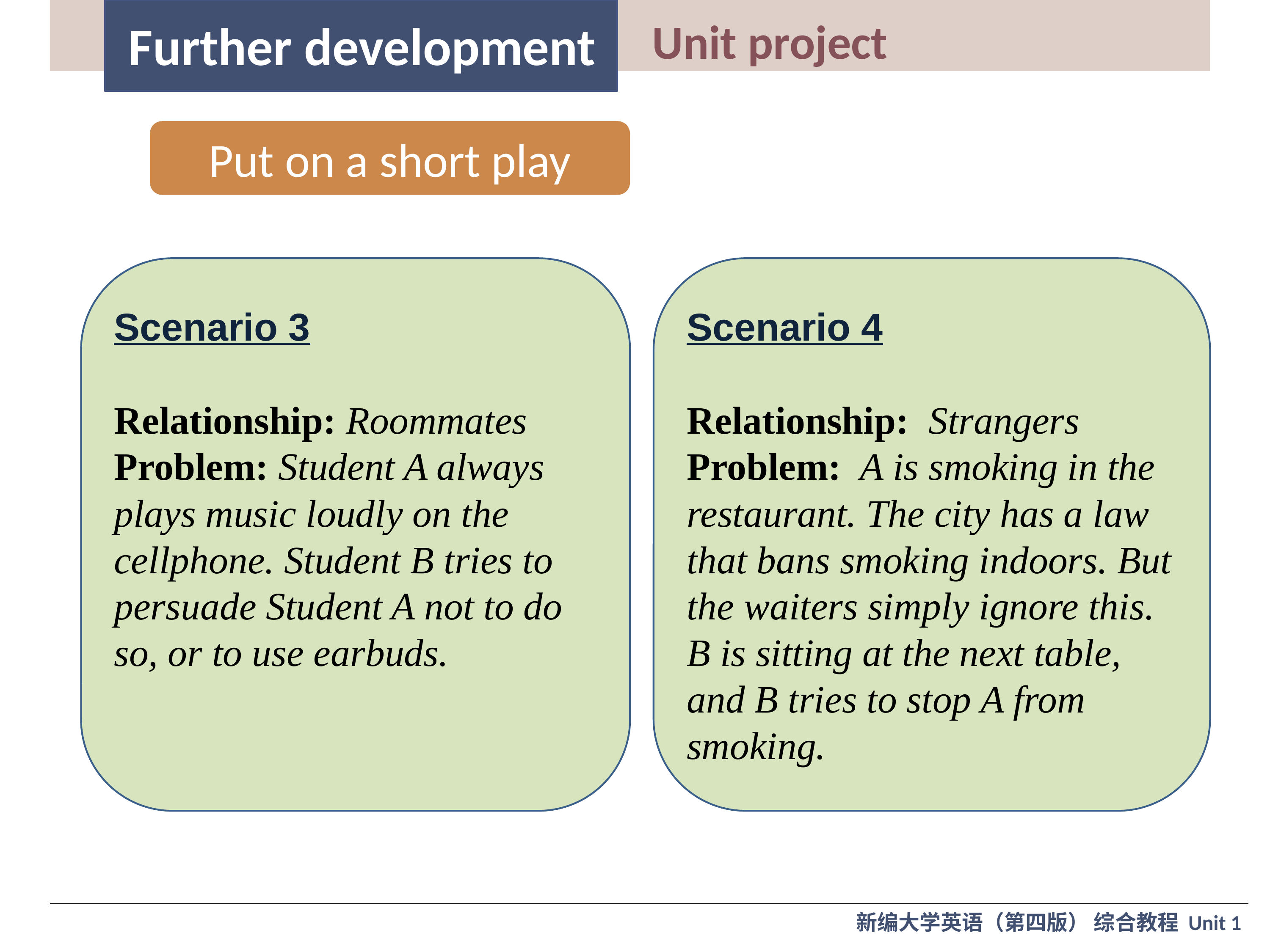

Unit project
Further development
Put on a short play
Scenario 3

Relationship: Roommates
Problem: Student A always plays music loudly on the cellphone. Student B tries to persuade Student A not to do so, or to use earbuds.

Scenario 4

Relationship:  Strangers
Problem:  A is smoking in the
restaurant. The city has a law
that bans smoking indoors. But
the waiters simply ignore this. B is sitting at the next table, and B tries to stop A from smoking.
新编大学英语（第四版） 综合教程 Unit 1